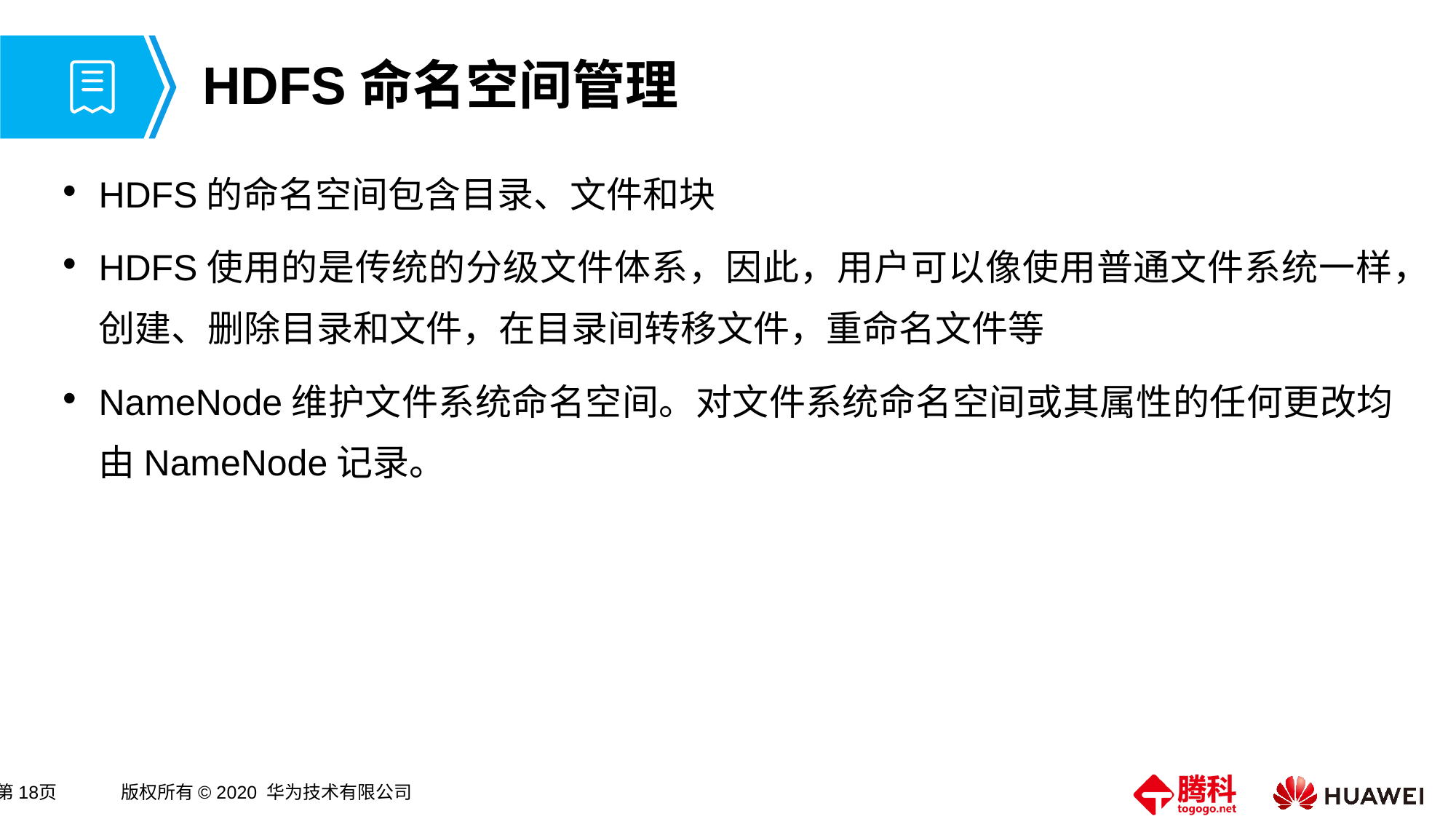

# HDFS命名空间管理
HDFS的命名空间包含目录、文件和块
HDFS使用的是传统的分级文件体系，因此，用户可以像使用普通文件系统一样，创建、删除目录和文件，在目录间转移文件，重命名文件等
NameNode维护文件系统命名空间。对文件系统命名空间或其属性的任何更改均由NameNode记录。